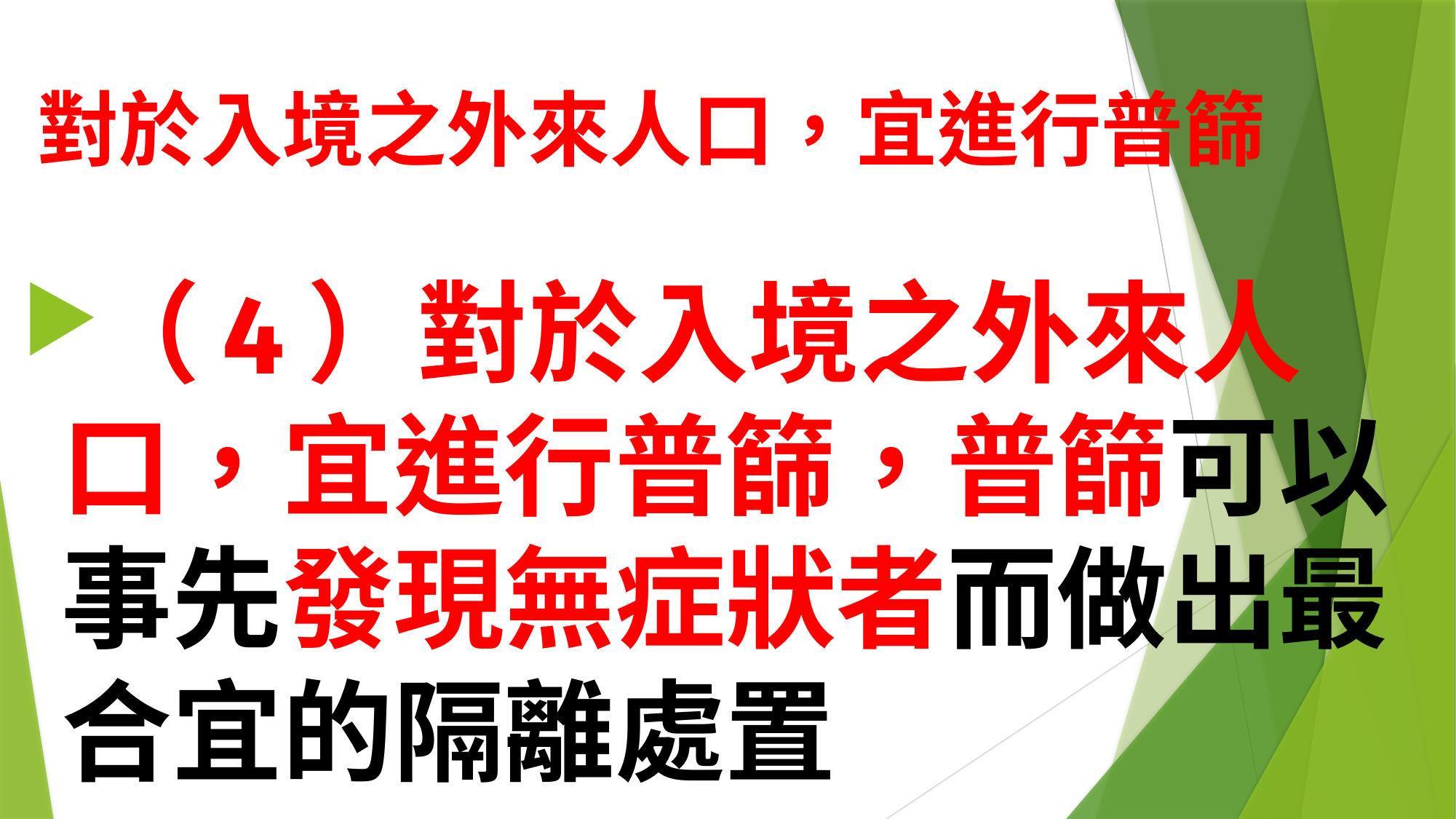

# 對於入境之外來人口，宜進行普篩
（4）對於入境之外來人口，宜進行普篩，普篩可以事先發現無症狀者而做出最合宜的隔離處置